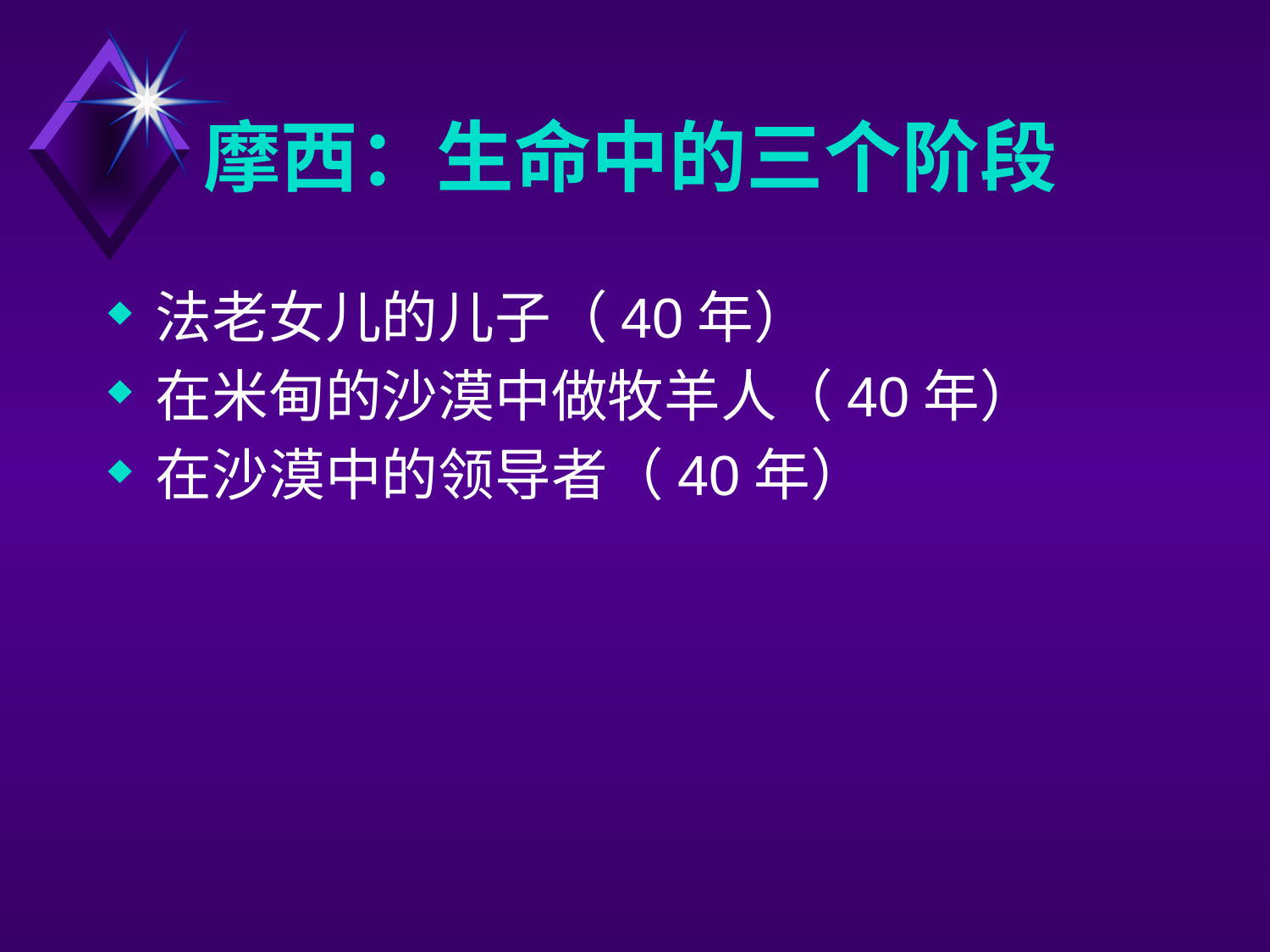

# 摩西：生命中的三个阶段
法老女儿的儿子（40年）
在米甸的沙漠中做牧羊人（40年）
在沙漠中的领导者（40年）